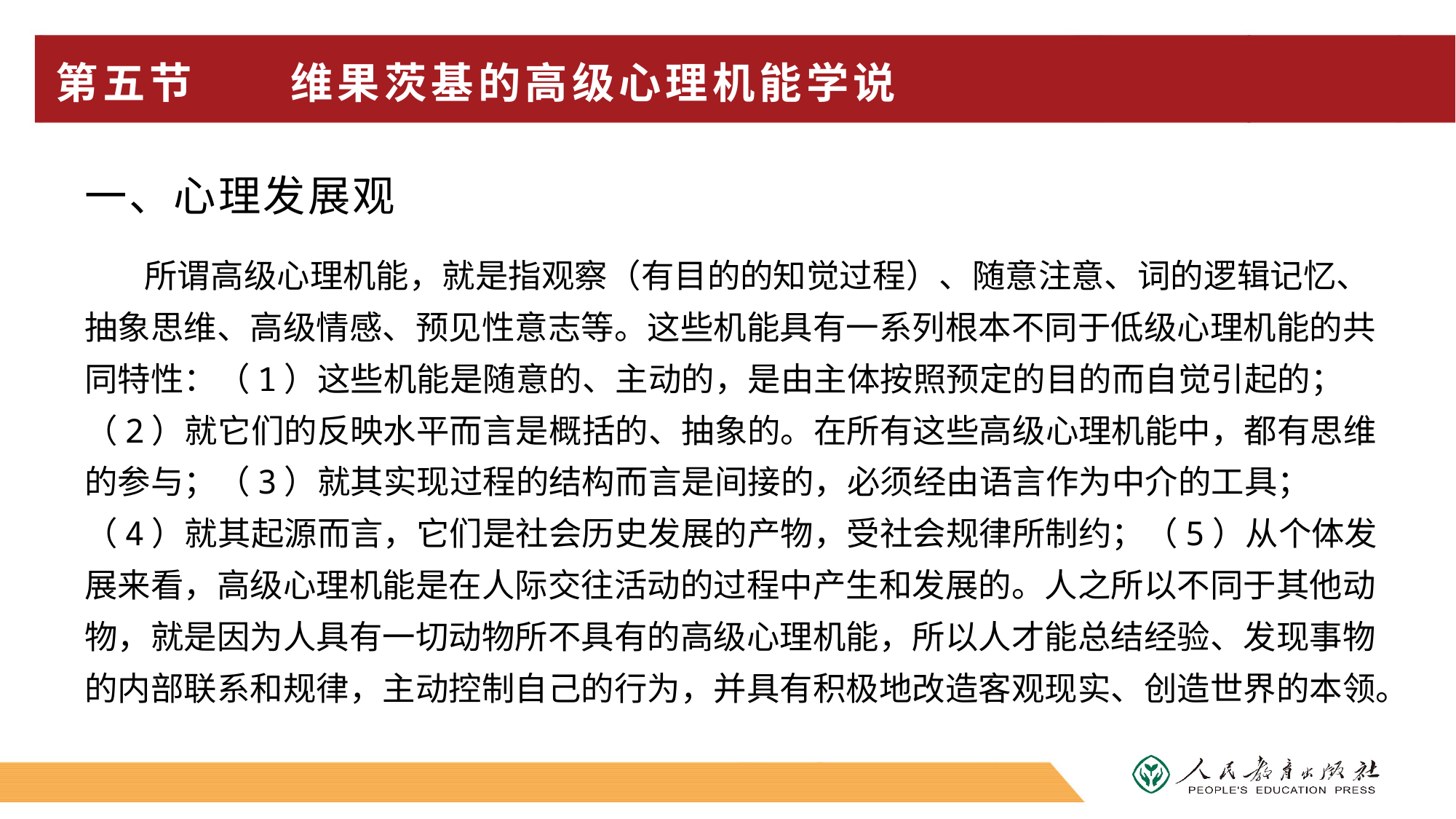

# 第五节　　维果茨基的高级心理机能学说
一、心理发展观
所谓高级心理机能，就是指观察（有目的的知觉过程）、随意注意、词的逻辑记忆、抽象思维、高级情感、预见性意志等。这些机能具有一系列根本不同于低级心理机能的共同特性：（1）这些机能是随意的、主动的，是由主体按照预定的目的而自觉引起的；（2）就它们的反映水平而言是概括的、抽象的。在所有这些高级心理机能中，都有思维的参与；（3）就其实现过程的结构而言是间接的，必须经由语言作为中介的工具；（4）就其起源而言，它们是社会历史发展的产物，受社会规律所制约；（5）从个体发展来看，高级心理机能是在人际交往活动的过程中产生和发展的。人之所以不同于其他动物，就是因为人具有一切动物所不具有的高级心理机能，所以人才能总结经验、发现事物的内部联系和规律，主动控制自己的行为，并具有积极地改造客观现实、创造世界的本领。